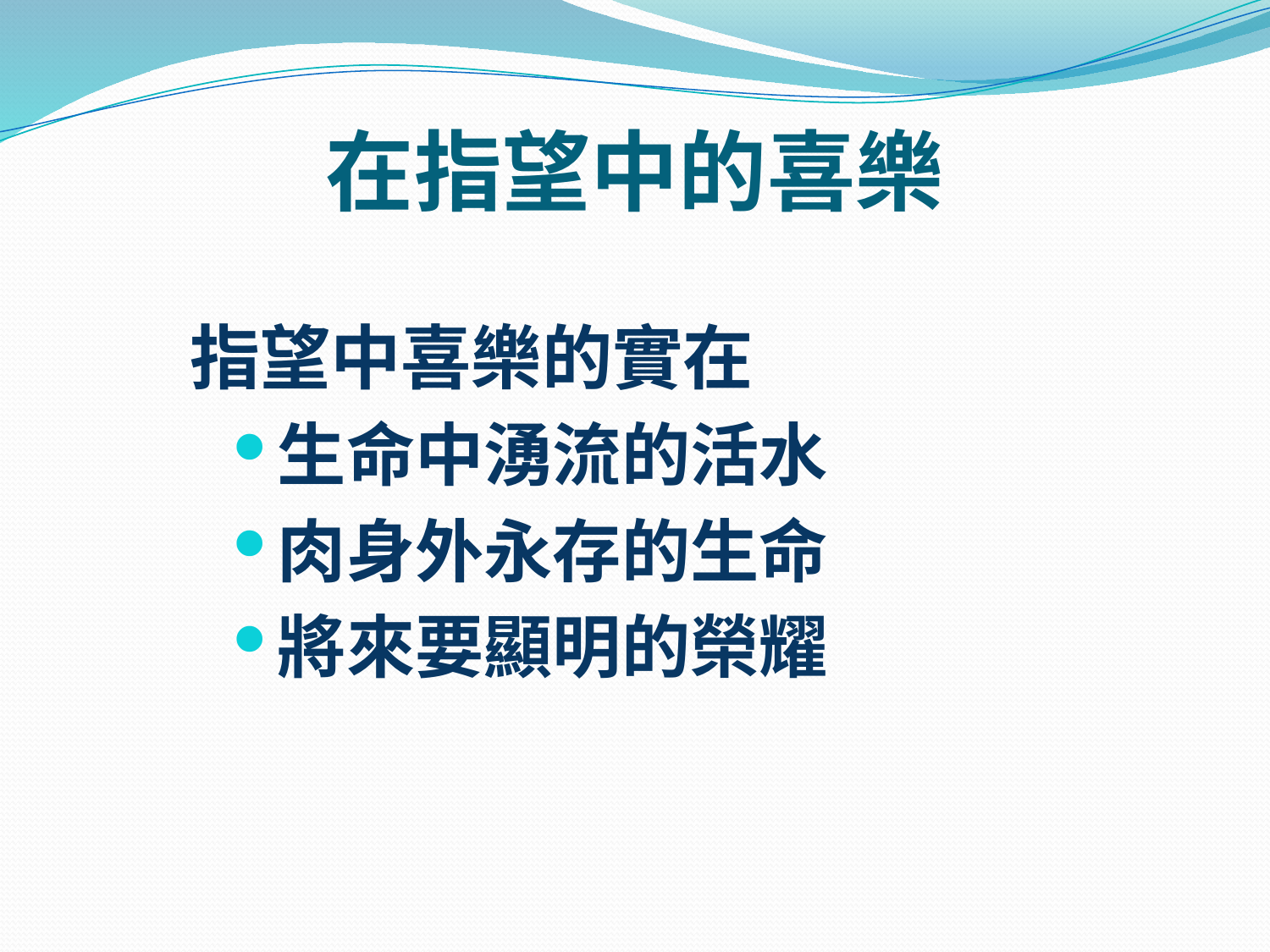

# 在指望中的喜樂
指望中喜樂的實在
生命中湧流的活水
肉身外永存的生命
將來要顯明的榮耀